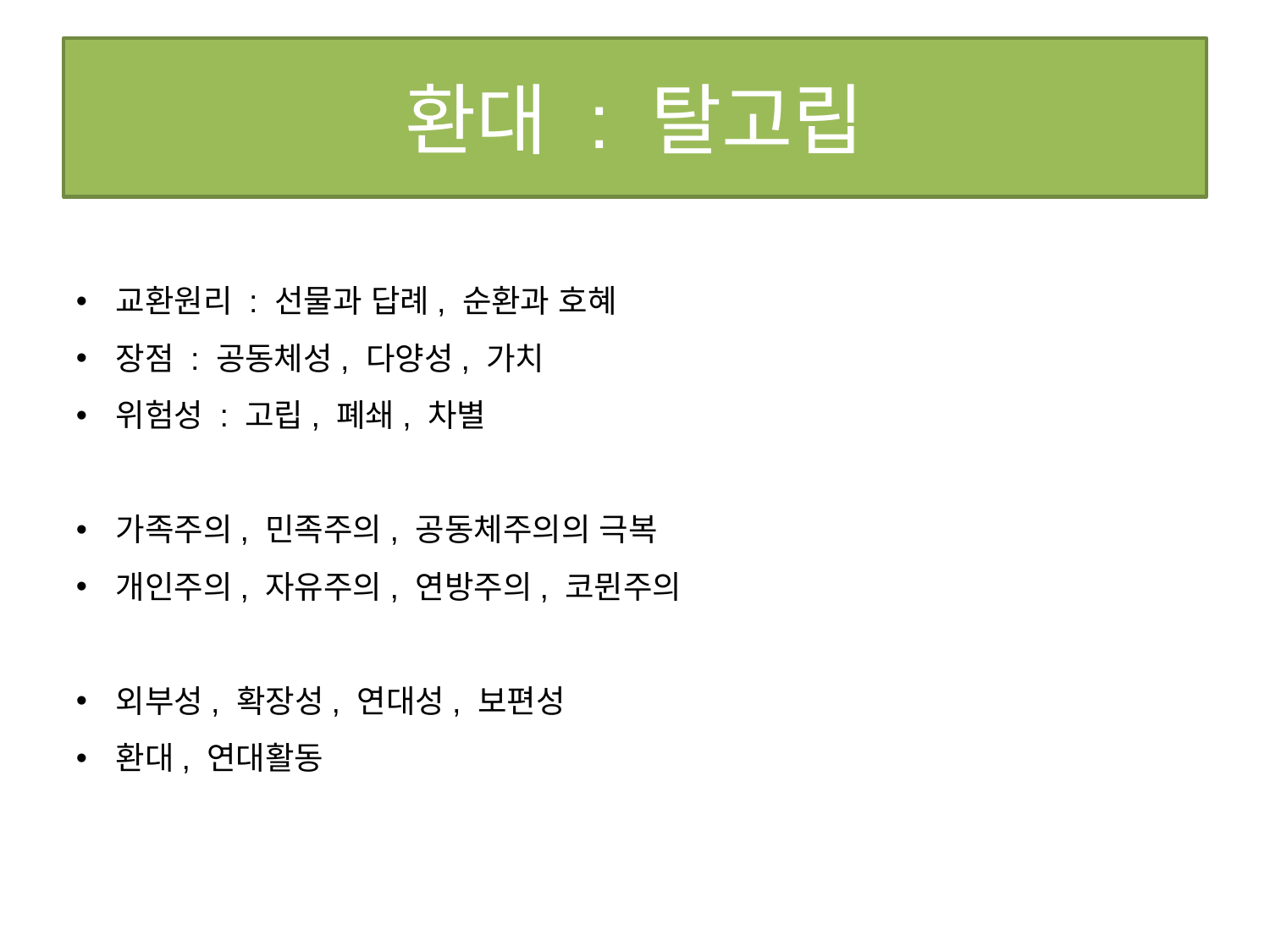

# 환대 : 탈고립
교환원리 : 선물과 답례, 순환과 호혜
장점 : 공동체성, 다양성, 가치
위험성 : 고립, 폐쇄, 차별

가족주의, 민족주의, 공동체주의의 극복
개인주의, 자유주의, 연방주의, 코뮌주의

외부성, 확장성, 연대성, 보편성
환대, 연대활동